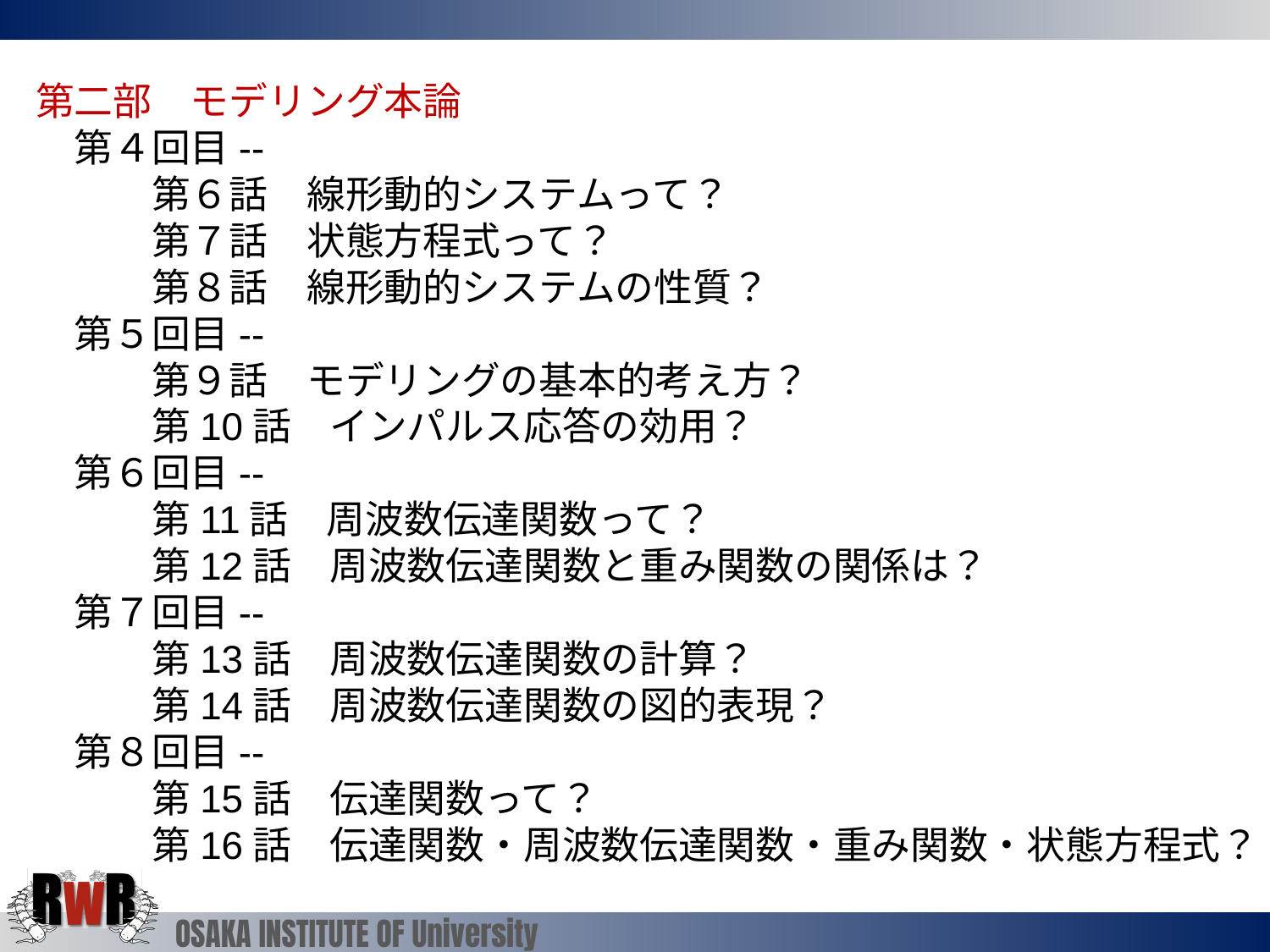

第二部　モデリング本論
　第４回目--
　　　第６話　線形動的システムって？
　　　第７話　状態方程式って？
　　　第８話　線形動的システムの性質？
　第５回目--
　　　第９話　モデリングの基本的考え方？
　　　第10話　インパルス応答の効用？
　第６回目--
　　　第11話　周波数伝達関数って？
　　　第12話　周波数伝達関数と重み関数の関係は？
　第７回目--
　　　第13話　周波数伝達関数の計算？
　　　第14話　周波数伝達関数の図的表現？
　第８回目--
　　　第15話　伝達関数って？
　　　第16話　伝達関数・周波数伝達関数・重み関数・状態方程式？